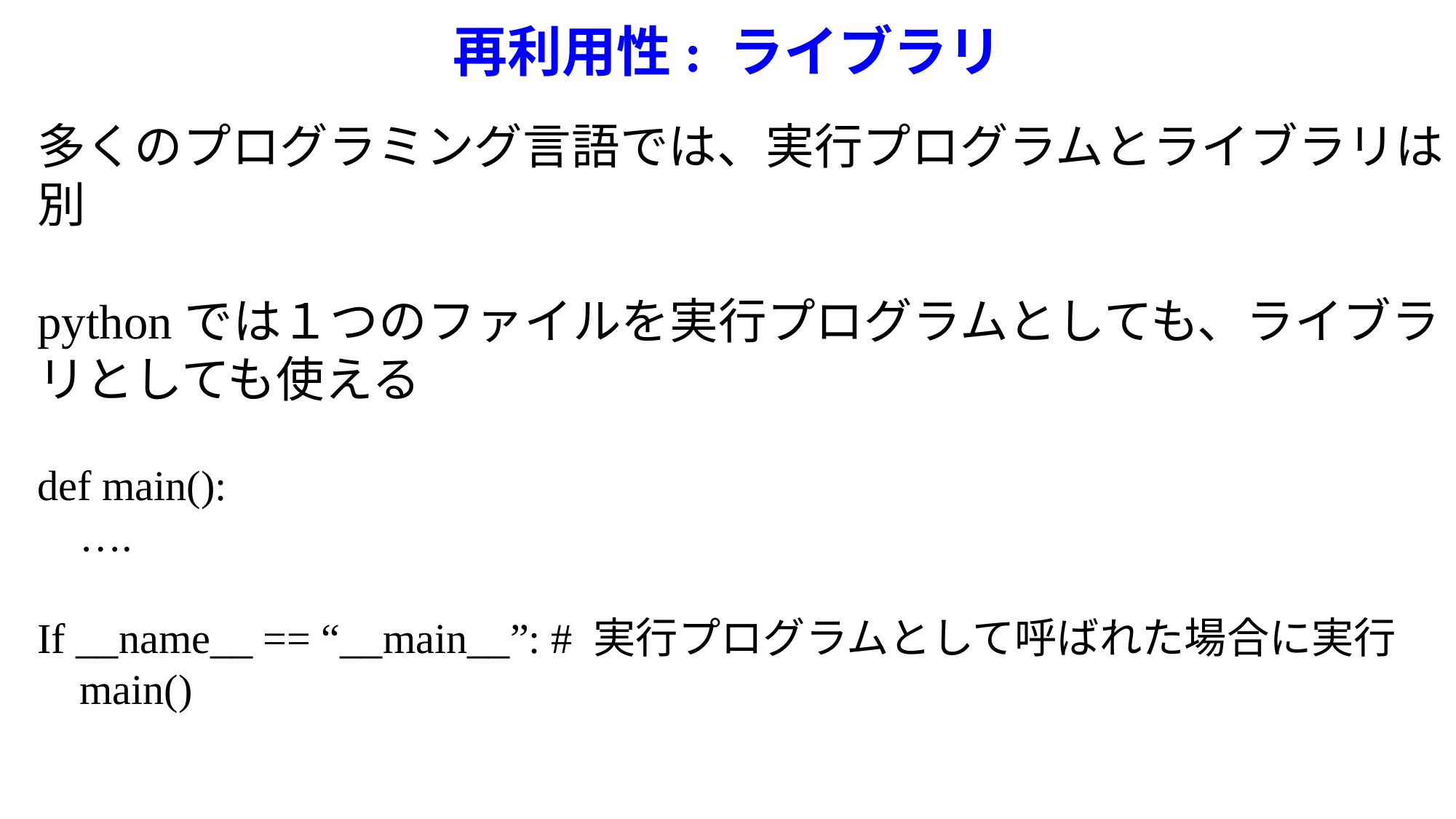

# 再利用性: ライブラリ
多くのプログラミング言語では、実行プログラムとライブラリは別

pythonでは１つのファイルを実行プログラムとしても、ライブラリとしても使える

def main():
    ….

If __name__ == “__main__”: # 実行プログラムとして呼ばれた場合に実行
    main()